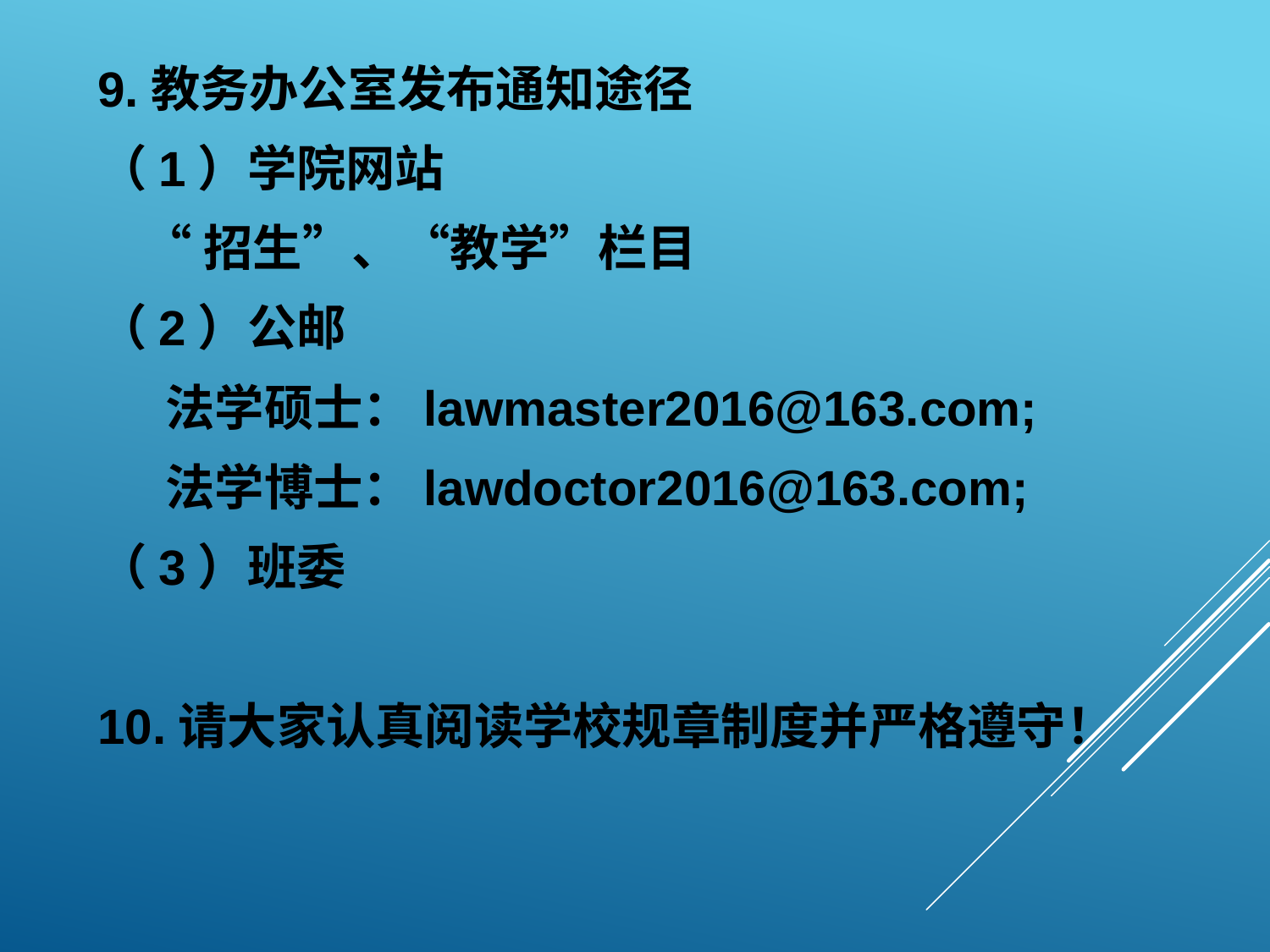

9.教务办公室发布通知途径
（1）学院网站
    “招生”、“教学”栏目
（2）公邮
     法学硕士：lawmaster2016@163.com;
     法学博士：lawdoctor2016@163.com;
（3）班委

10.请大家认真阅读学校规章制度并严格遵守！